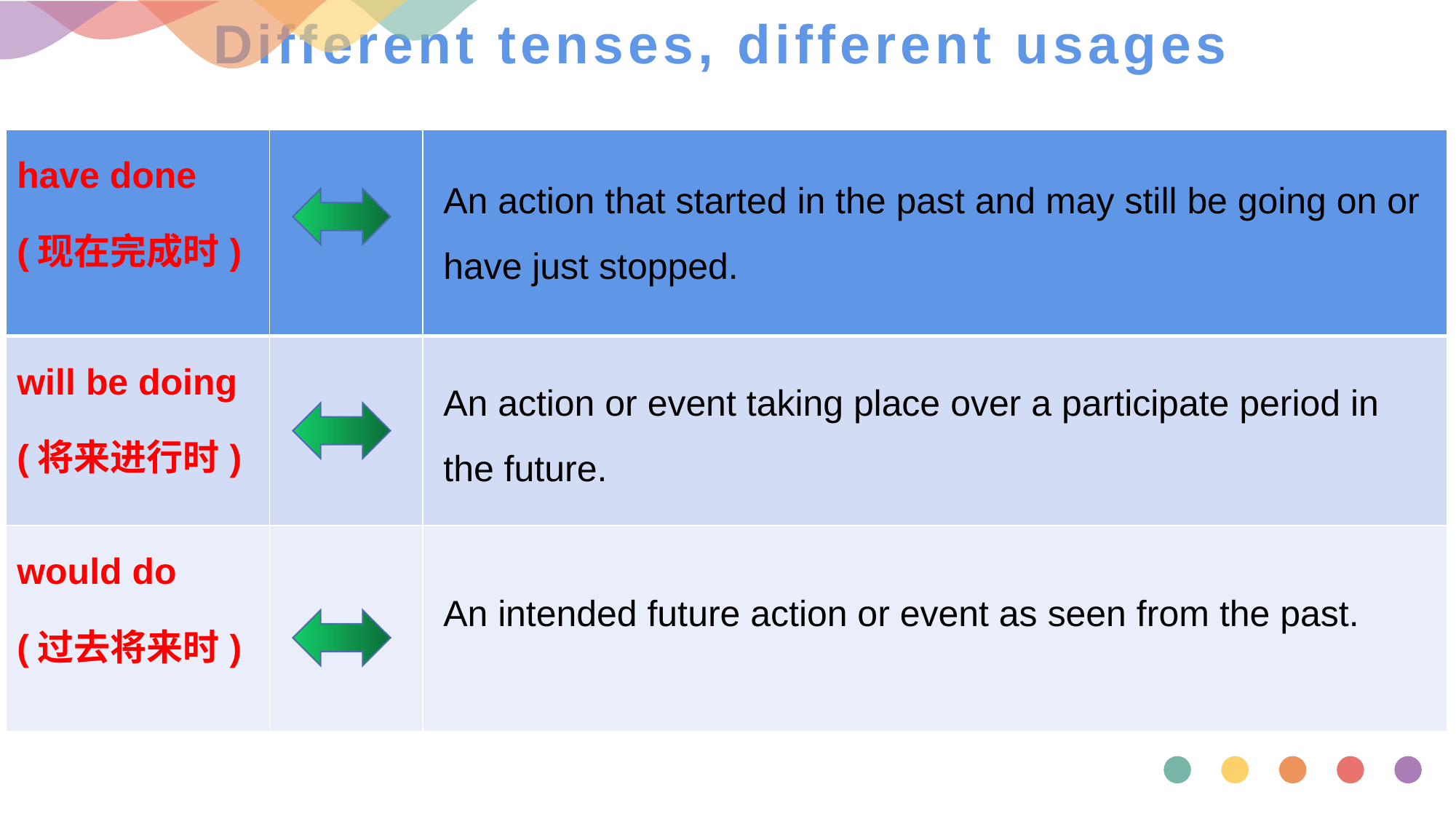

# Different tenses, different usages

| have done (现在完成时) |  |  |
| --- | --- | --- |
| will be doing (将来进行时) |  |  |
| would do (过去将来时) |  |  |
An action that started in the past and may still be going on or have just stopped.

An action or event taking place over a participate period in the future.

An intended future action or event as seen from the past.